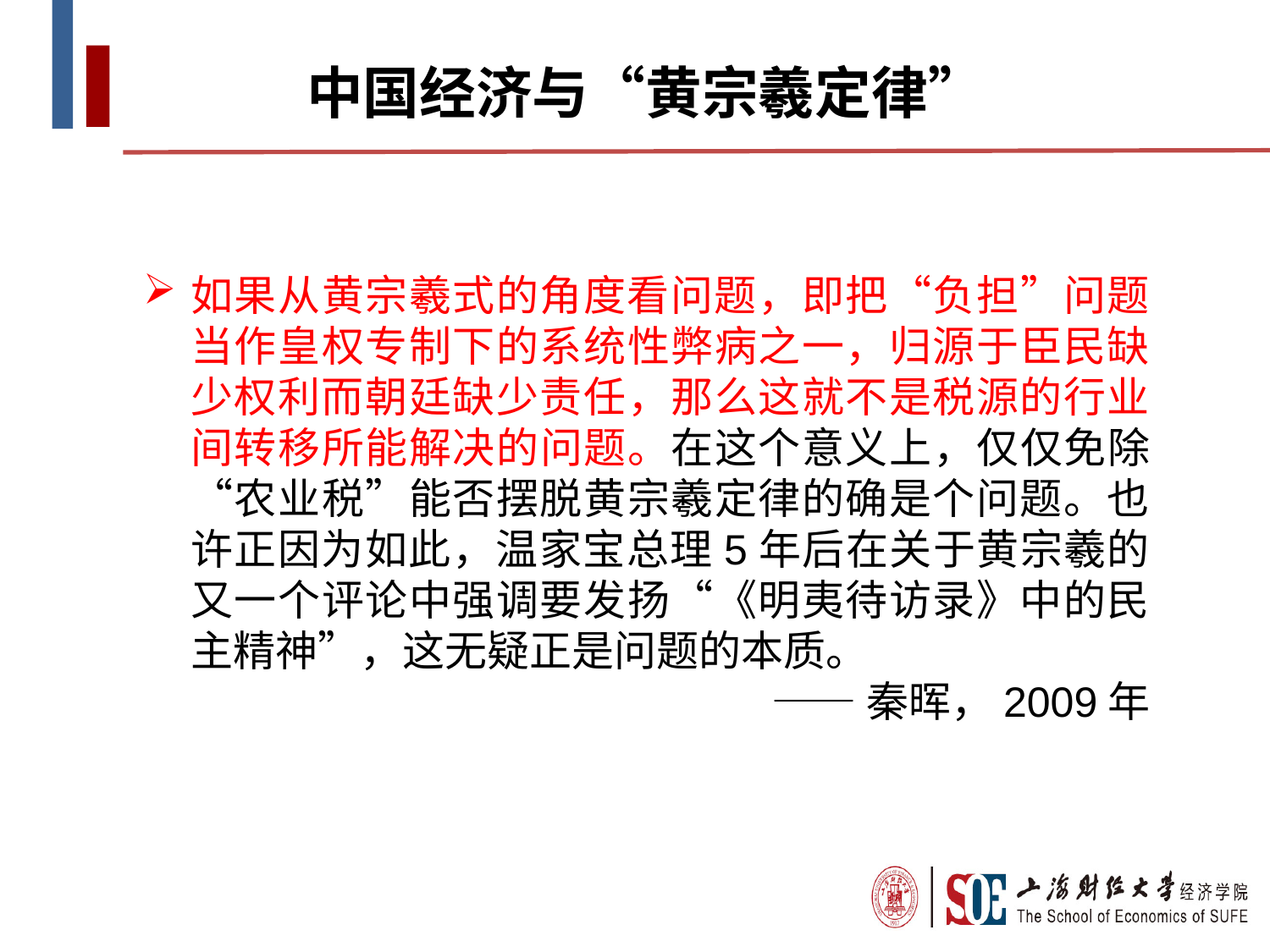

中国经济与“黄宗羲定律”

如果从黄宗羲式的角度看问题，即把“负担”问题当作皇权专制下的系统性弊病之一，归源于臣民缺少权利而朝廷缺少责任，那么这就不是税源的行业间转移所能解决的问题。在这个意义上，仅仅免除“农业税”能否摆脱黄宗羲定律的确是个问题。也许正因为如此，温家宝总理5年后在关于黄宗羲的又一个评论中强调要发扬“《明夷待访录》中的民主精神”，这无疑正是问题的本质。
——秦晖，2009年